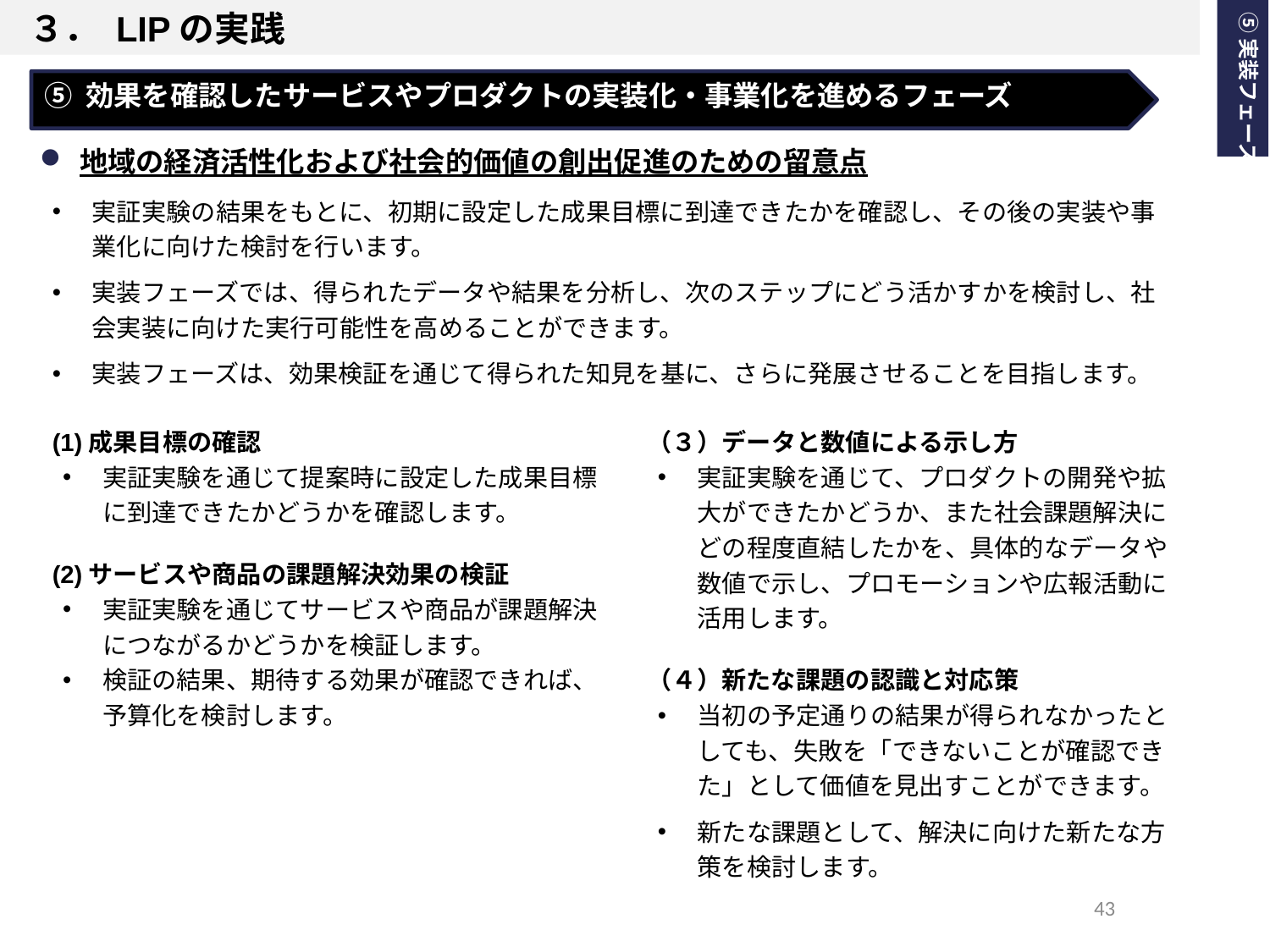

３． LIPの実践
⑤実装フェーズ
⑤ 効果を確認したサービスやプロダクトの実装化・事業化を進めるフェーズ
地域の経済活性化および社会的価値の創出促進のための留意点
実証実験の結果をもとに、初期に設定した成果目標に到達できたかを確認し、その後の実装や事業化に向けた検討を行います。
実装フェーズでは、得られたデータや結果を分析し、次のステップにどう活かすかを検討し、社会実装に向けた実行可能性を高めることができます。
実装フェーズは、効果検証を通じて得られた知見を基に、さらに発展させることを目指します。
(1)成果目標の確認
実証実験を通じて提案時に設定した成果目標に到達できたかどうかを確認します。
(2)サービスや商品の課題解決効果の検証
実証実験を通じてサービスや商品が課題解決につながるかどうかを検証します。
検証の結果、期待する効果が確認できれば、予算化を検討します。
（３）データと数値による示し方
実証実験を通じて、プロダクトの開発や拡大ができたかどうか、また社会課題解決にどの程度直結したかを、具体的なデータや数値で示し、プロモーションや広報活動に活用します。
（４）新たな課題の認識と対応策
当初の予定通りの結果が得られなかったとしても、失敗を「できないことが確認できた」として価値を見出すことができます。
新たな課題として、解決に向けた新たな方策を検討します。
43